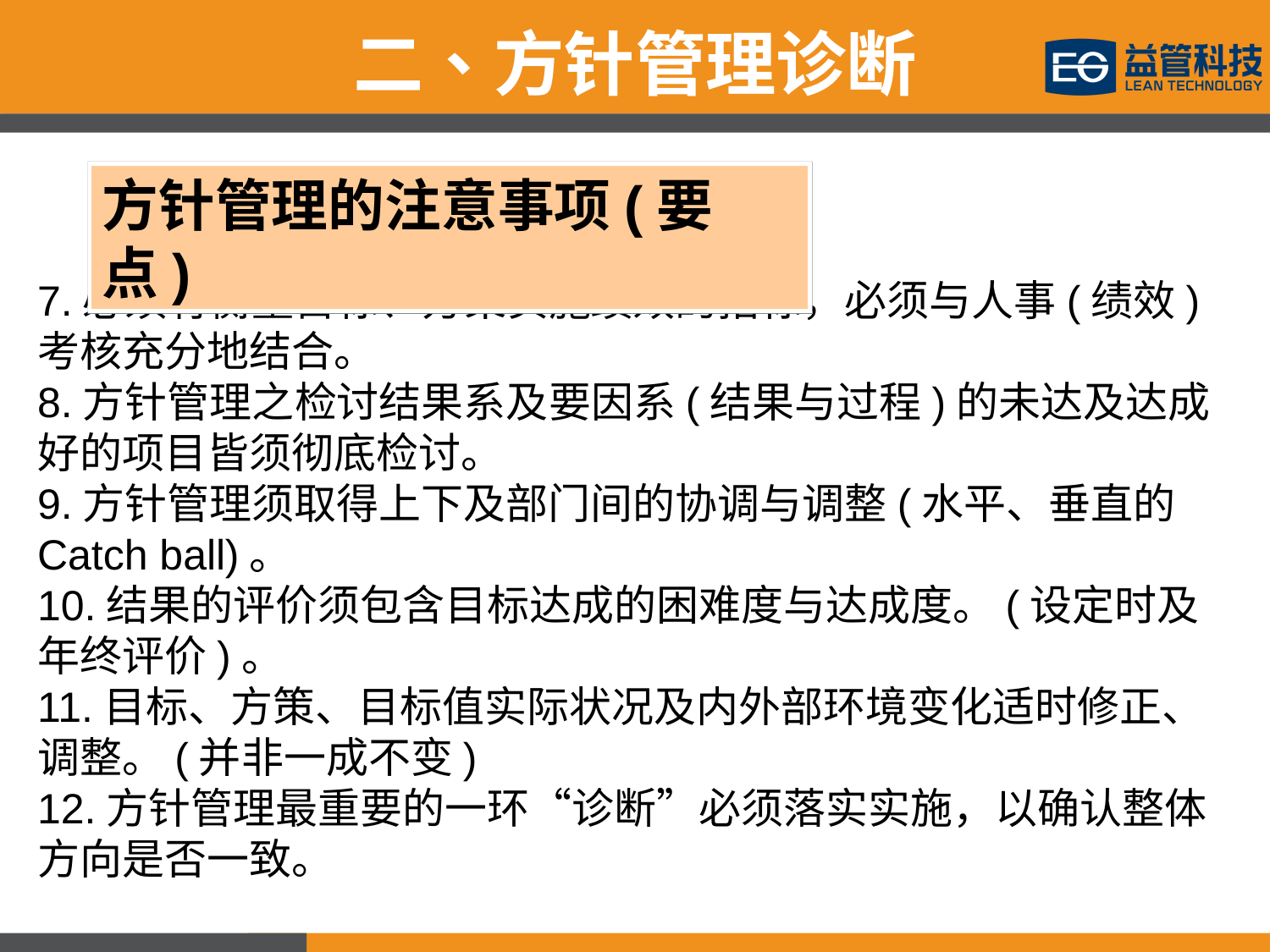

二、方针管理诊断
方针管理的注意事项(要点)
7.必须有衡量目标、方策实施绩效的指标，必须与人事(绩效)考核充分地结合。
8.方针管理之检讨结果系及要因系(结果与过程)的未达及达成好的项目皆须彻底检讨。
9.方针管理须取得上下及部门间的协调与调整(水平、垂直的 Catch ball)。
10.结果的评价须包含目标达成的困难度与达成度。(设定时及年终评价)。
11.目标、方策、目标值实际状况及内外部环境变化适时修正、调整。(并非一成不变)
12.方针管理最重要的一环“诊断”必须落实实施，以确认整体方向是否一致。